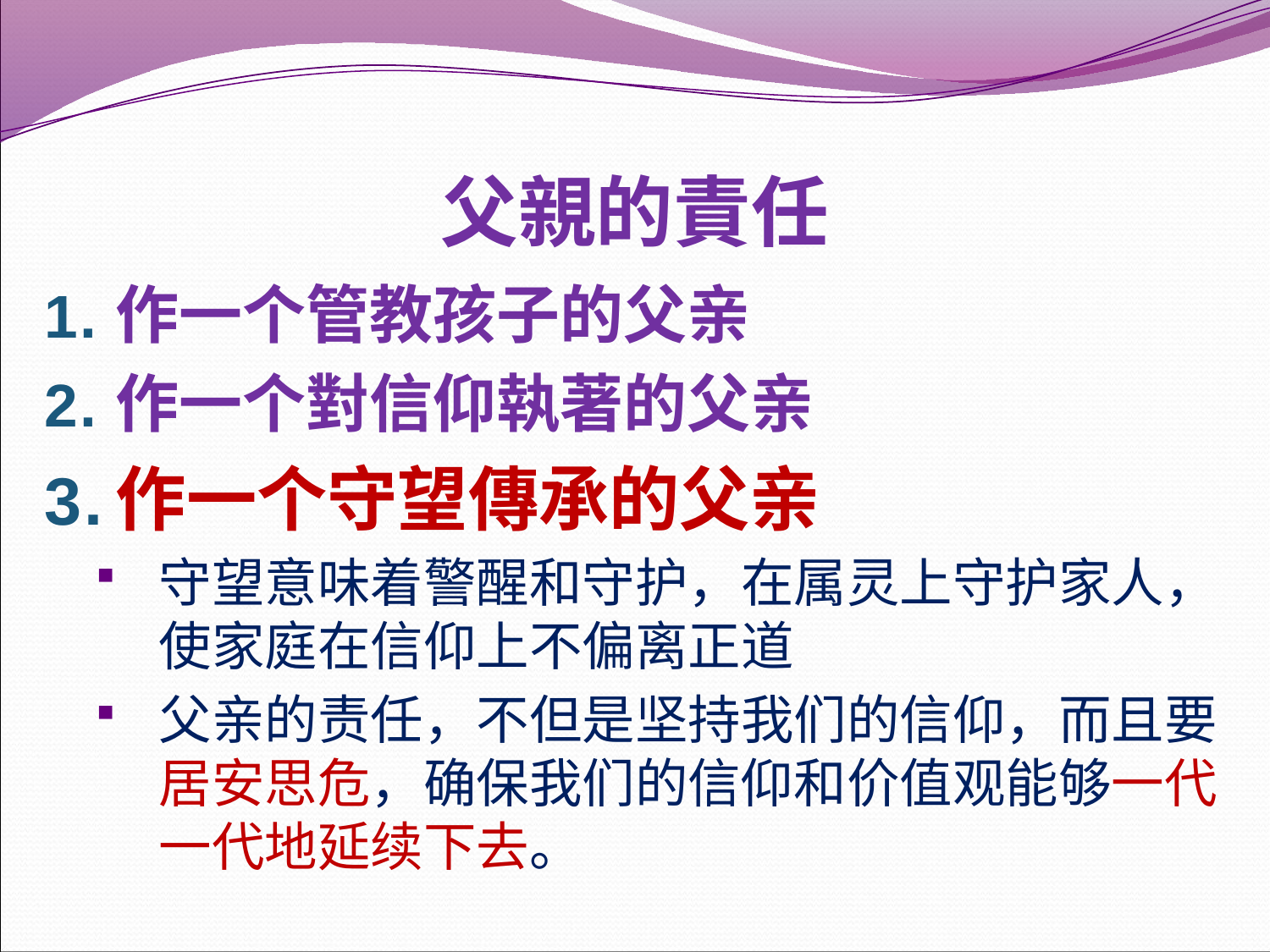

# 父親的責任
作一个管教孩子的父亲
作一个對信仰執著的父亲
作一个守望傳承的父亲
守望意味着警醒和守护，在属灵上守护家人，使家庭在信仰上不偏离正道
父亲的责任，不但是坚持我们的信仰，而且要居安思危，确保我们的信仰和价值观能够一代一代地延续下去。